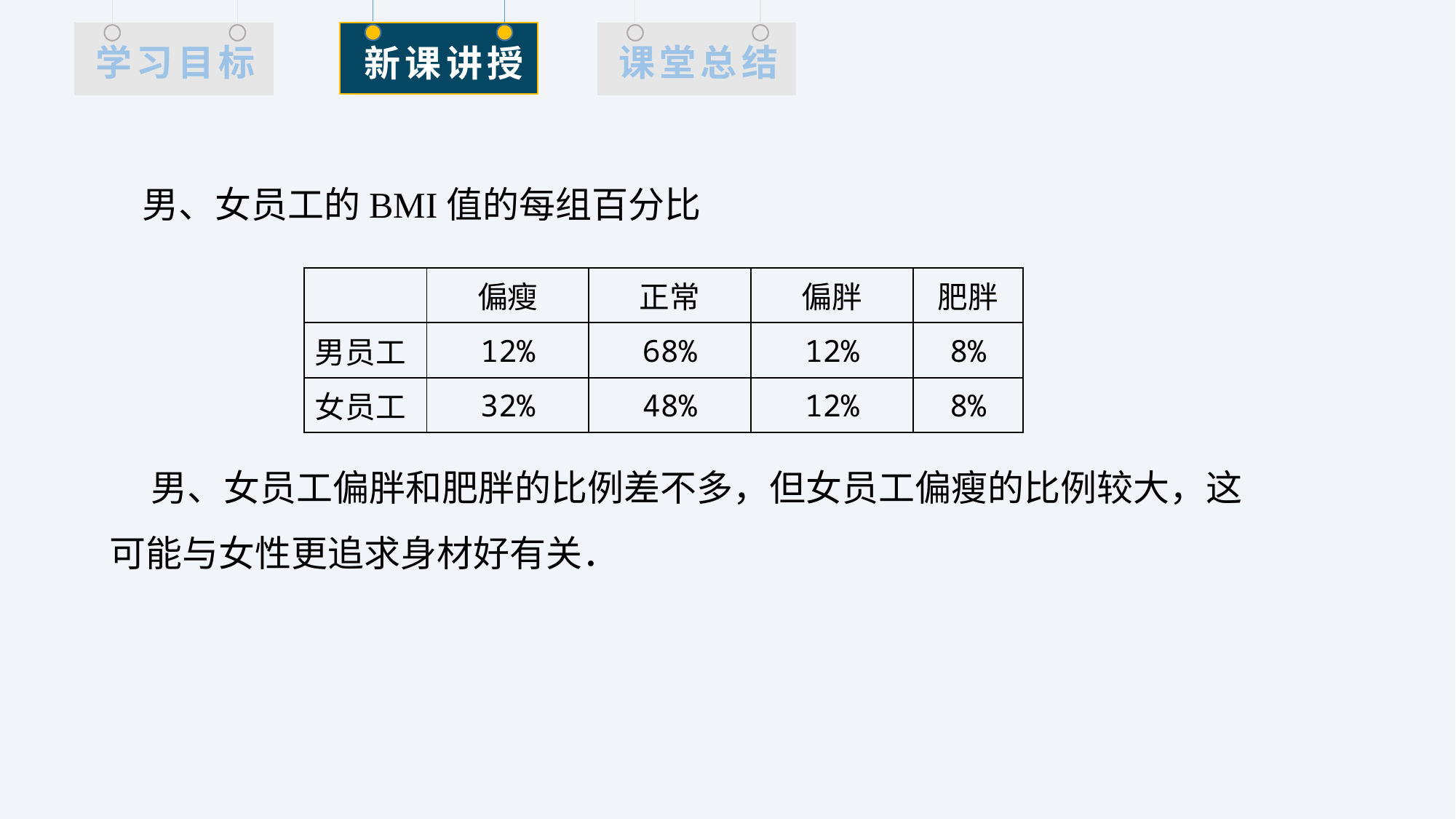

男、女员工的BMI值的每组百分比
|  | 偏瘦 | 正常 | 偏胖 | 肥胖 |
| --- | --- | --- | --- | --- |
| 男员工 | 12% | 68% | 12% | 8% |
| 女员工 | 32% | 48% | 12% | 8% |
    男、女员工偏胖和肥胖的比例差不多，但女员工偏瘦的比例较大，这可能与女性更追求身材好有关．